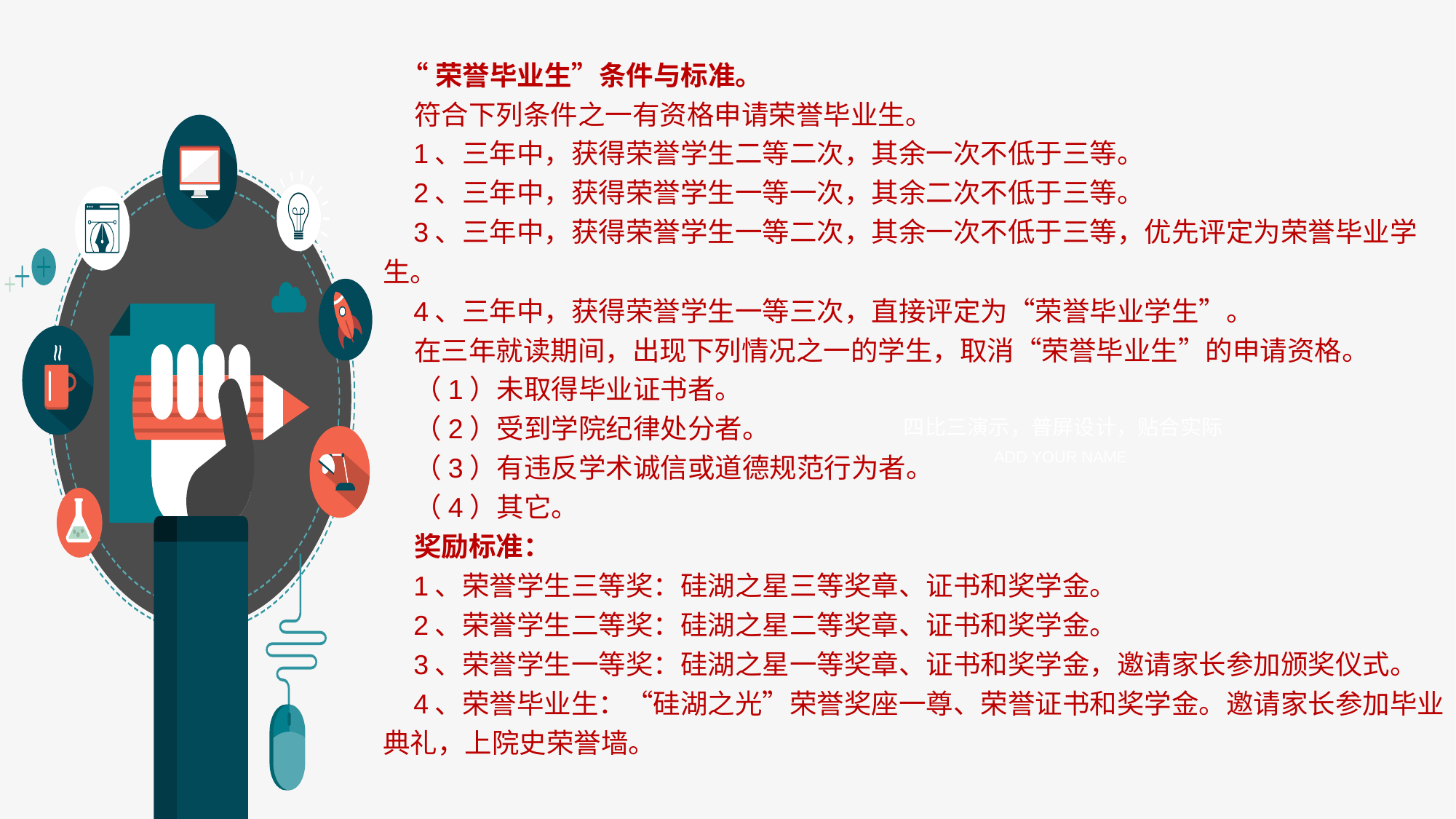

“荣誉毕业生”条件与标准。
    符合下列条件之一有资格申请荣誉毕业生。
    1、三年中，获得荣誉学生二等二次，其余一次不低于三等。
    2、三年中，获得荣誉学生一等一次，其余二次不低于三等。
    3、三年中，获得荣誉学生一等二次，其余一次不低于三等，优先评定为荣誉毕业学生。
    4、三年中，获得荣誉学生一等三次，直接评定为“荣誉毕业学生”。
    在三年就读期间，出现下列情况之一的学生，取消“荣誉毕业生”的申请资格。
    （1）未取得毕业证书者。
    （2）受到学院纪律处分者。
    （3）有违反学术诚信或道德规范行为者。
    （4）其它。
    奖励标准：
    1、荣誉学生三等奖：硅湖之星三等奖章、证书和奖学金。
    2、荣誉学生二等奖：硅湖之星二等奖章、证书和奖学金。
    3、荣誉学生一等奖：硅湖之星一等奖章、证书和奖学金，邀请家长参加颁奖仪式。
    4、荣誉毕业生：“硅湖之光”荣誉奖座一尊、荣誉证书和奖学金。邀请家长参加毕业典礼，上院史荣誉墙。

四比三演示，普屏设计，贴合实际
ADD YOUR NAME